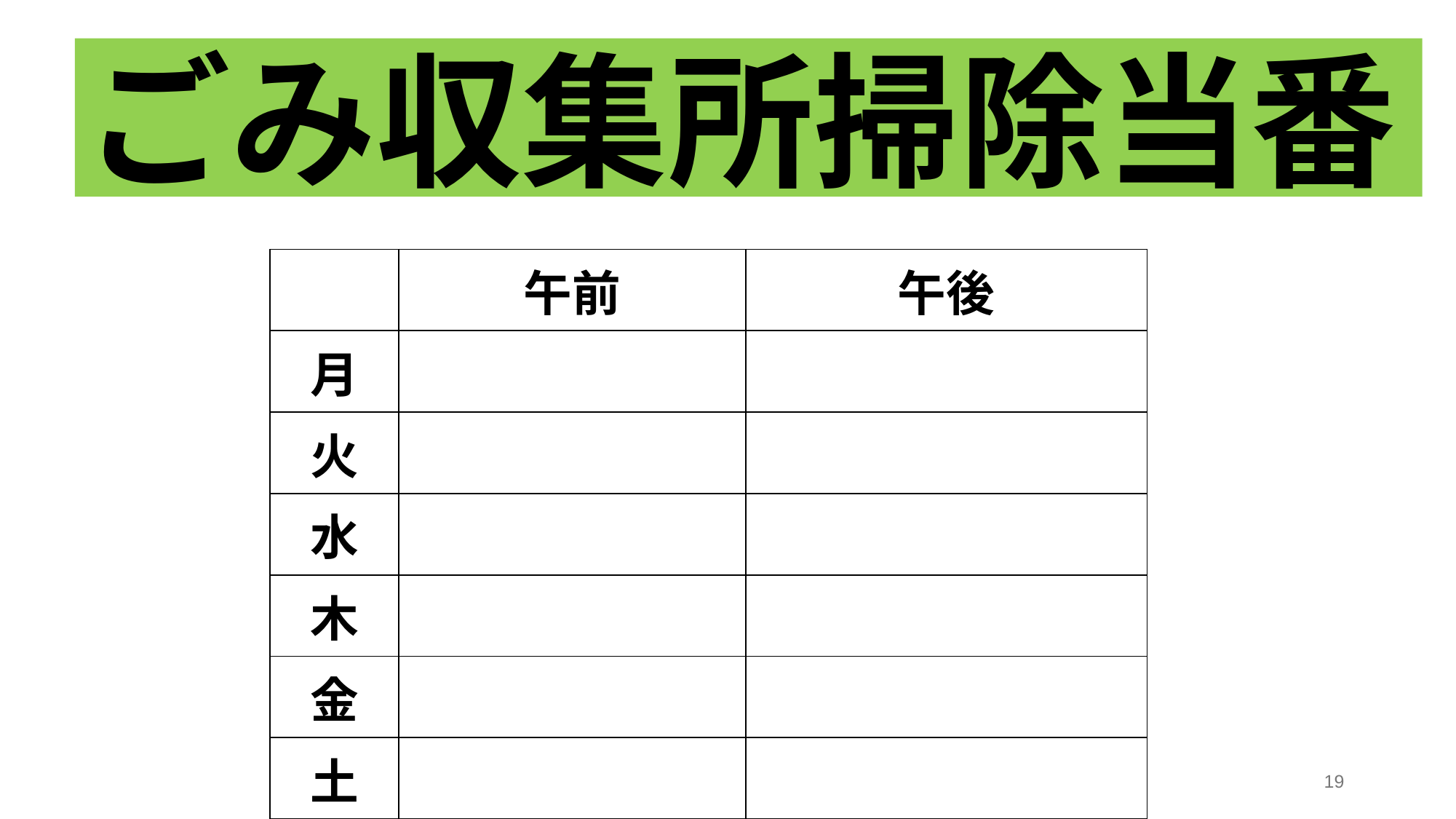

# ごみ収集所掃除当番
|  | 午前 | 午後 |
| --- | --- | --- |
| 月 |  |  |
| 火 |  |  |
| 水 |  |  |
| 木 |  |  |
| 金 |  |  |
| 土 |  |  |
| 日 |  |  |

19